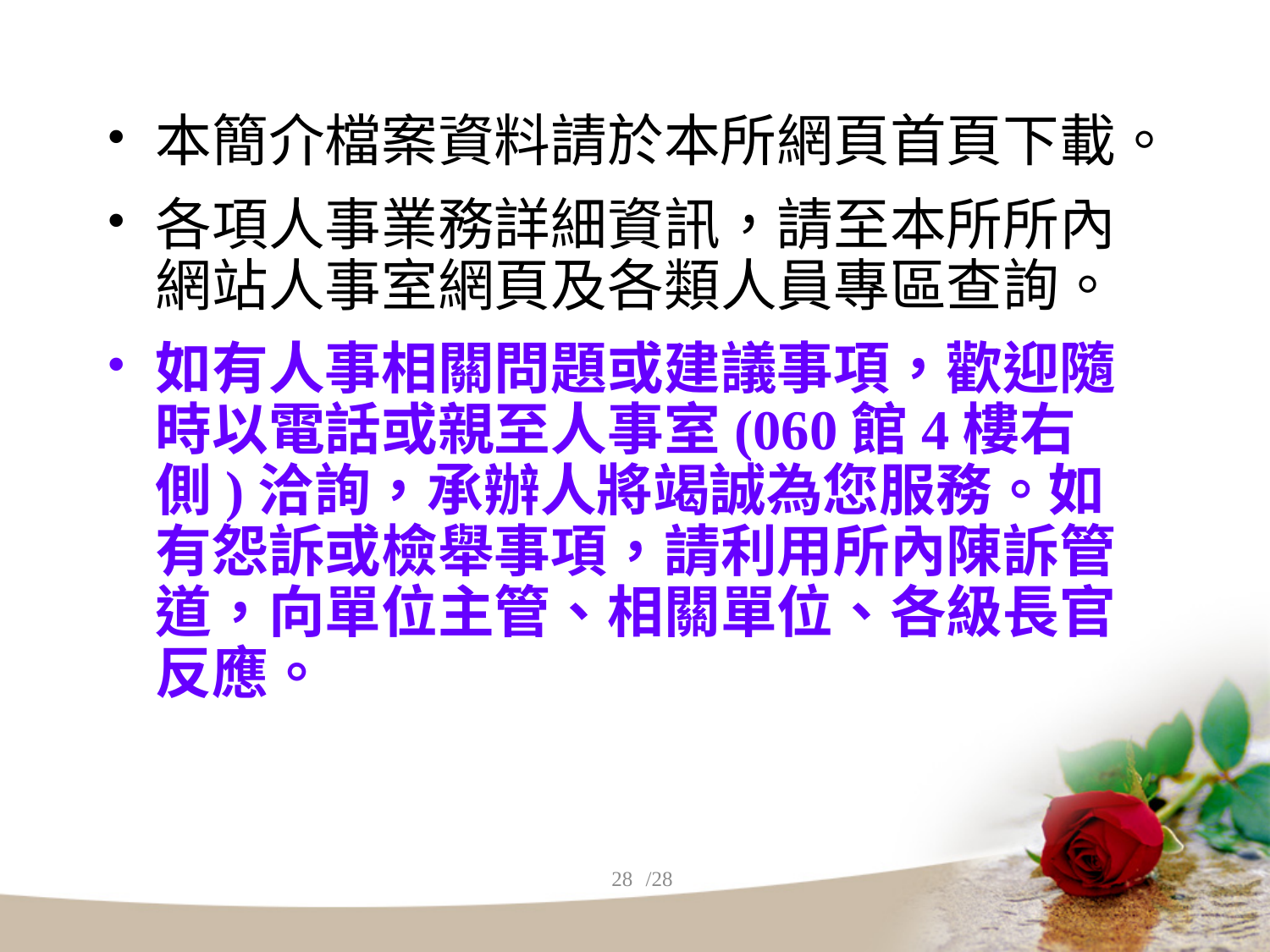

本簡介檔案資料請於本所網頁首頁下載。
各項人事業務詳細資訊，請至本所所內網站人事室網頁及各類人員專區查詢。
如有人事相關問題或建議事項，歡迎隨時以電話或親至人事室(060館4樓右側)洽詢，承辦人將竭誠為您服務。如有怨訴或檢舉事項，請利用所內陳訴管道，向單位主管、相關單位、各級長官反應。
28
/28